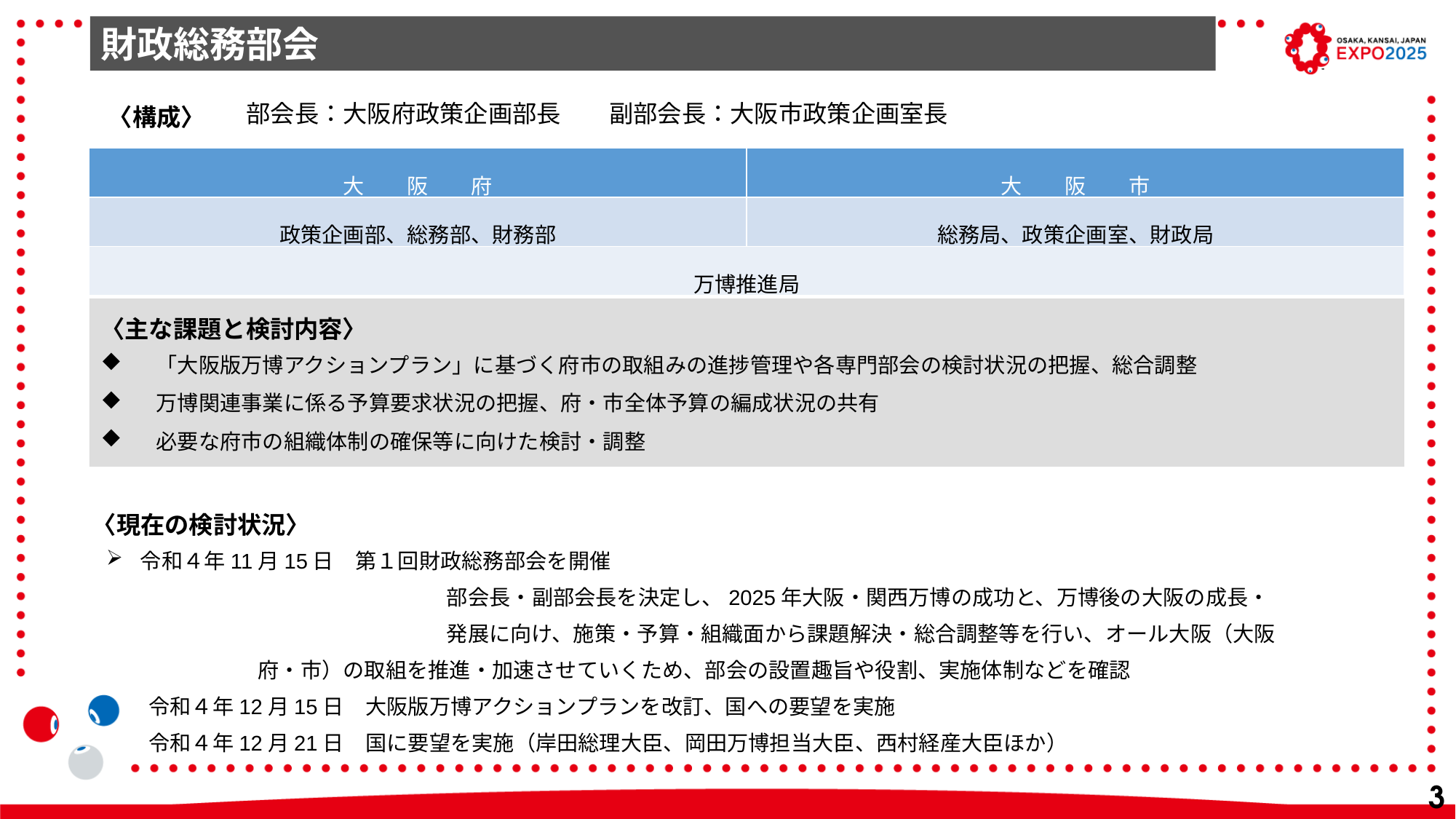

財政総務部会

　部会長：大阪府政策企画部長　　副部会長：大阪市政策企画室長
〈構成〉
| 大　　阪　　府 | 大　　阪　　市 |
| --- | --- |
| 政策企画部、総務部、財務部 | 総務局、政策企画室、財政局 |
| 万博推進局 |  |
〈主な課題と検討内容〉

　「大阪版万博アクションプラン」に基づく府市の取組みの進捗管理や各専門部会の検討状況の把握、総合調整
　万博関連事業に係る予算要求状況の把握、府・市全体予算の編成状況の共有
　必要な府市の組織体制の確保等に向けた検討・調整

〈現在の検討状況〉
令和４年11月15日　第１回財政総務部会を開催
　　　　　　　　　　　　　　　　部会長・副部会長を決定し、2025年大阪・関西万博の成功と、万博後の大阪の成長・
　　　　　　　　　　　　　　　　発展に向け、施策・予算・組織面から課題解決・総合調整等を行い、オール大阪（大阪
                               府・市）の取組を推進・加速させていくため、部会の設置趣旨や役割、実施体制などを確認
　　令和４年12月15日　大阪版万博アクションプランを改訂、国への要望を実施
　　令和４年12月21日　国に要望を実施（岸田総理大臣、岡田万博担当大臣、西村経産大臣ほか）

32